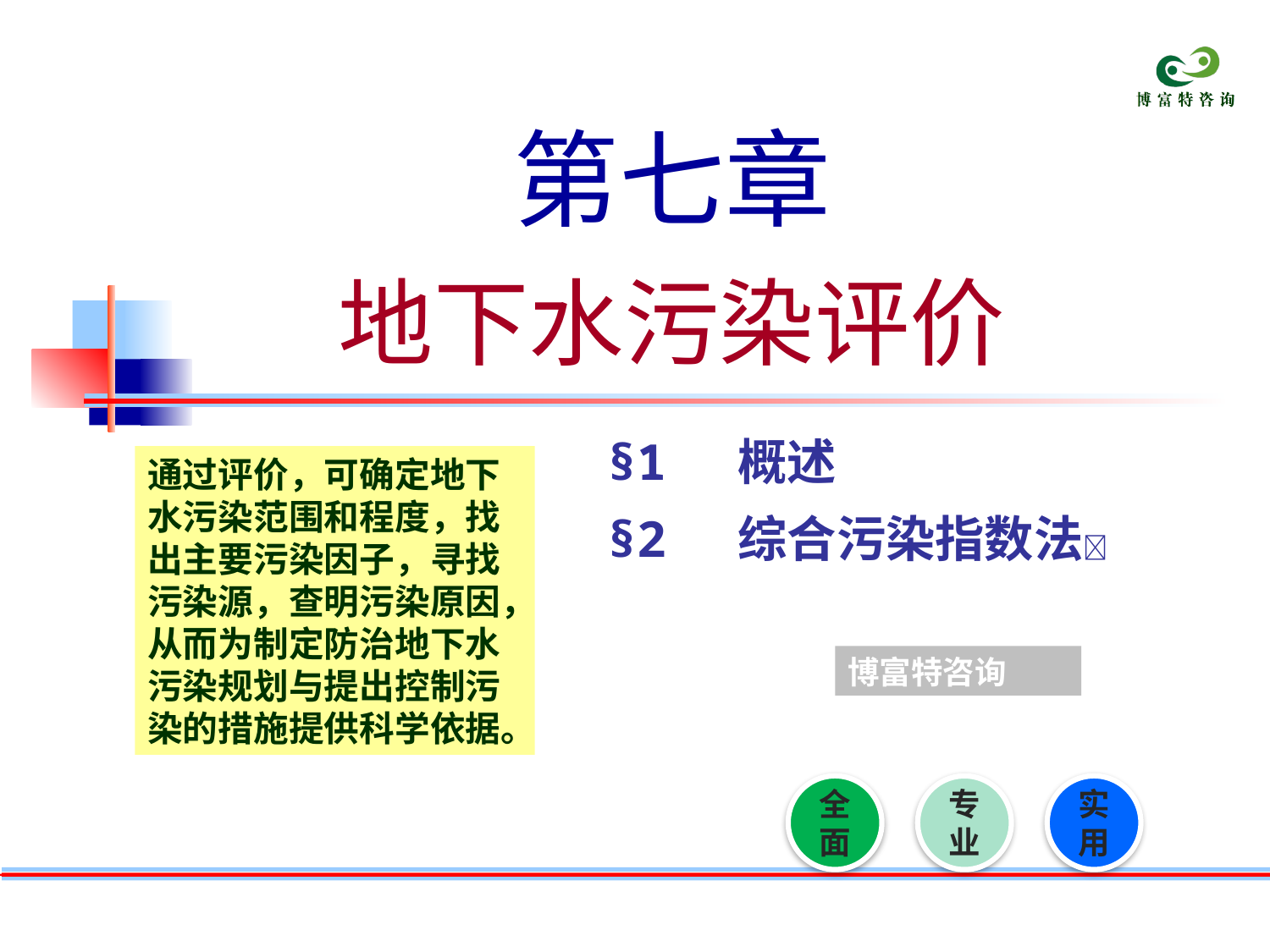

# 第七章 地下水污染评价
§1  概述
§2  综合污染指数法⊗
通过评价，可确定地下水污染范围和程度，找出主要污染因子，寻找污染源，查明污染原因，从而为制定防治地下水污染规划与提出控制污染的措施提供科学依据。
博富特咨询
全面
实用
专业
1